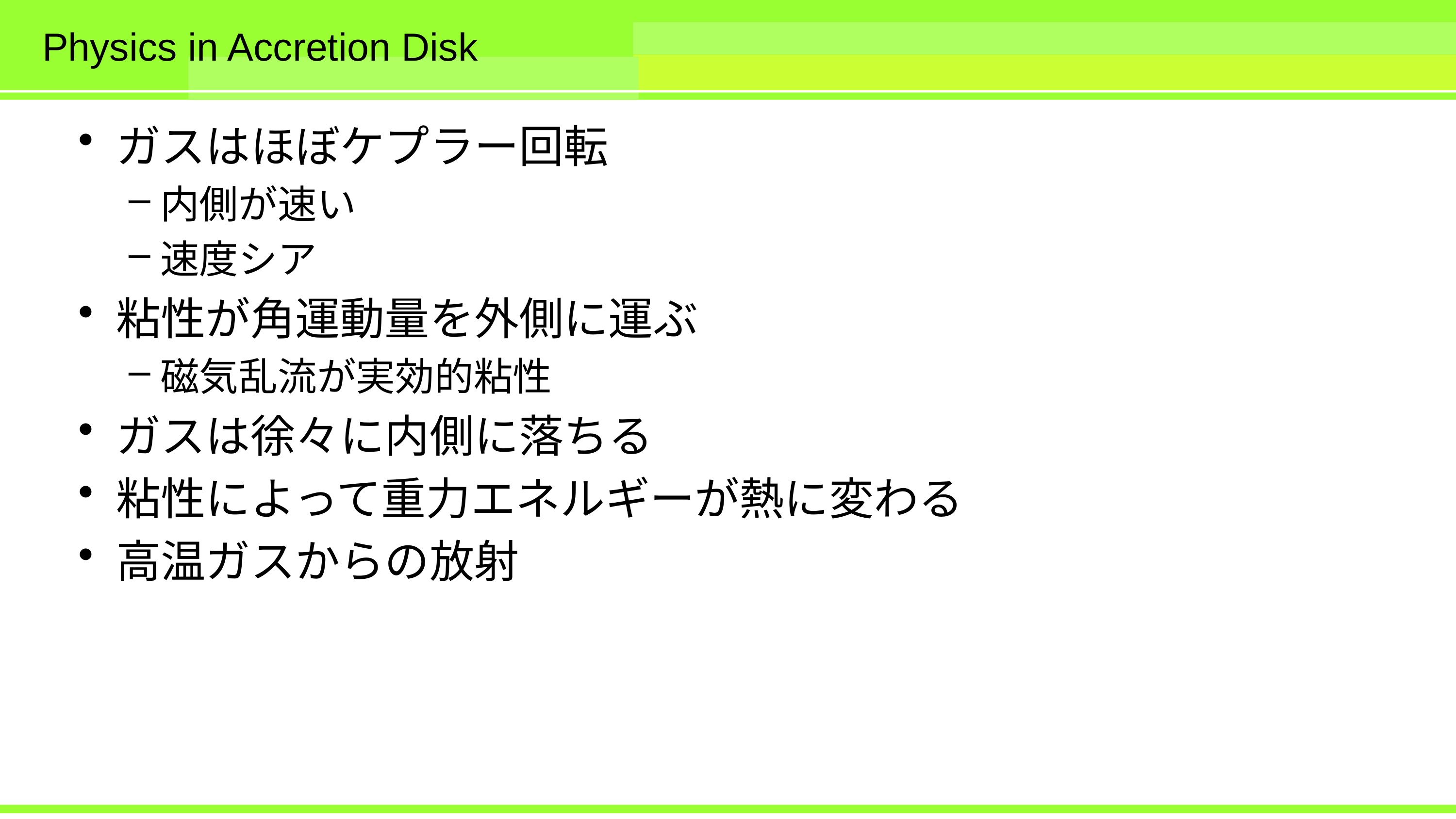

# Physics in Accretion Disk
ガスはほぼケプラー回転
内側が速い
速度シア
粘性が角運動量を外側に運ぶ
磁気乱流が実効的粘性
ガスは徐々に内側に落ちる
粘性によって重力エネルギーが熱に変わる
高温ガスからの放射